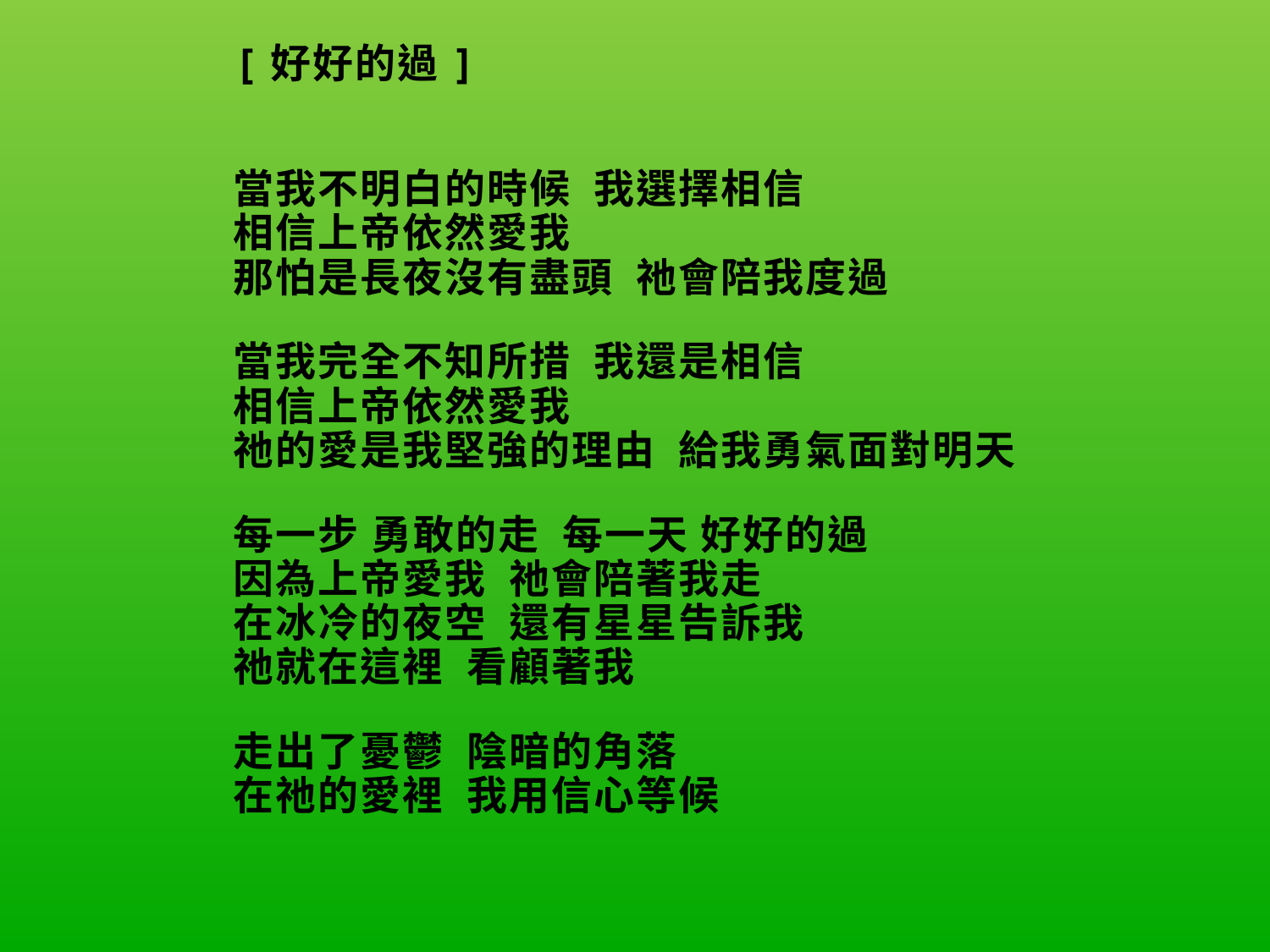

| [好好的過]     當我不明白的時候 我選擇相信 相信上帝依然愛我 那怕是長夜沒有盡頭 祂會陪我度過   當我完全不知所措 我還是相信 相信上帝依然愛我 祂的愛是我堅強的理由 給我勇氣面對明天   每一步 勇敢的走 每一天 好好的過 因為上帝愛我 祂會陪著我走 在冰冷的夜空 還有星星告訴我 祂就在這裡 看顧著我   走出了憂鬱 陰暗的角落 在祂的愛裡 我用信心等候 |
| --- |